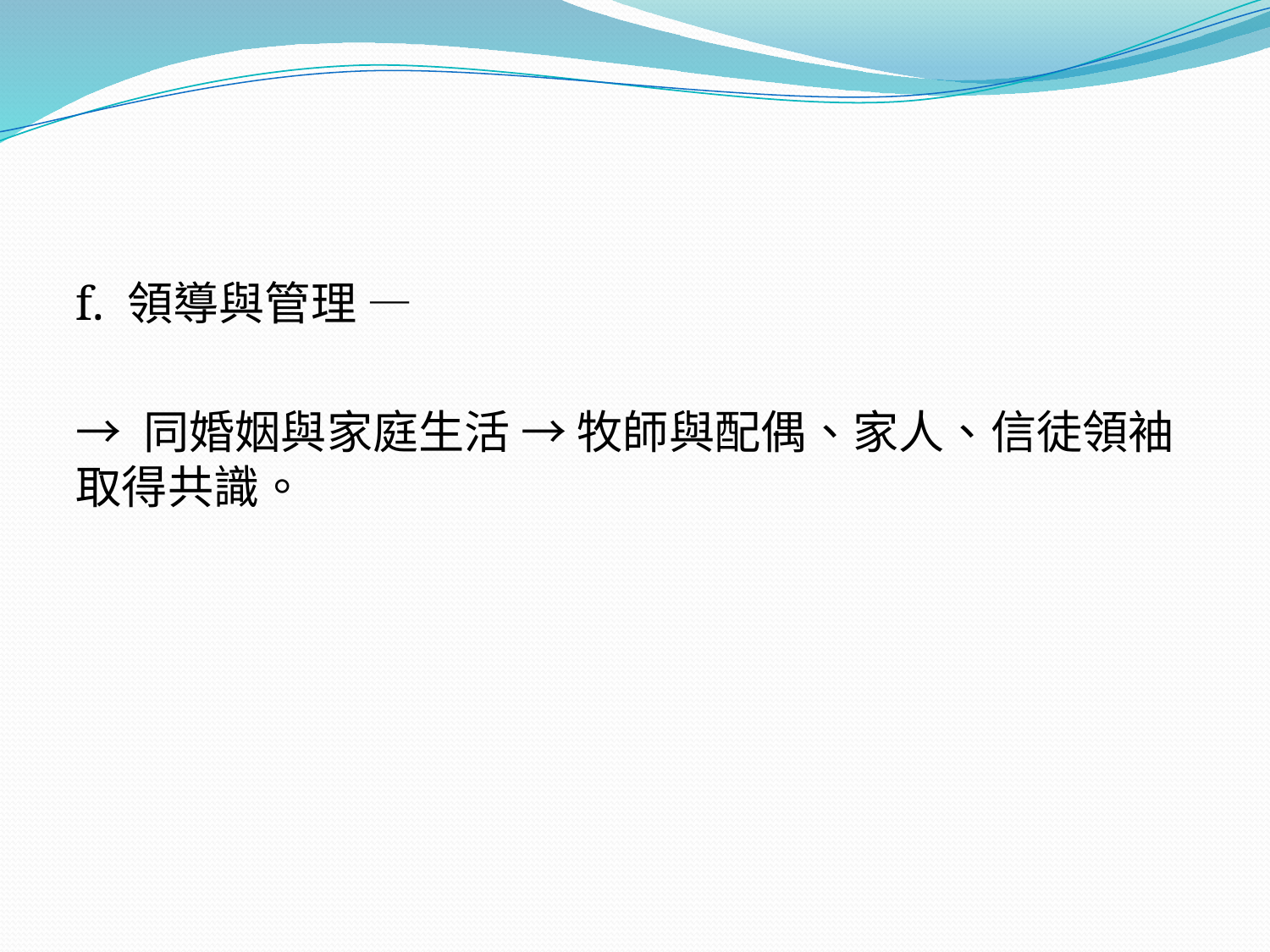

#
f. 領導與管理 —

→ 同婚姻與家庭生活 → 牧師與配偶、家人、信徒領袖取得共識。